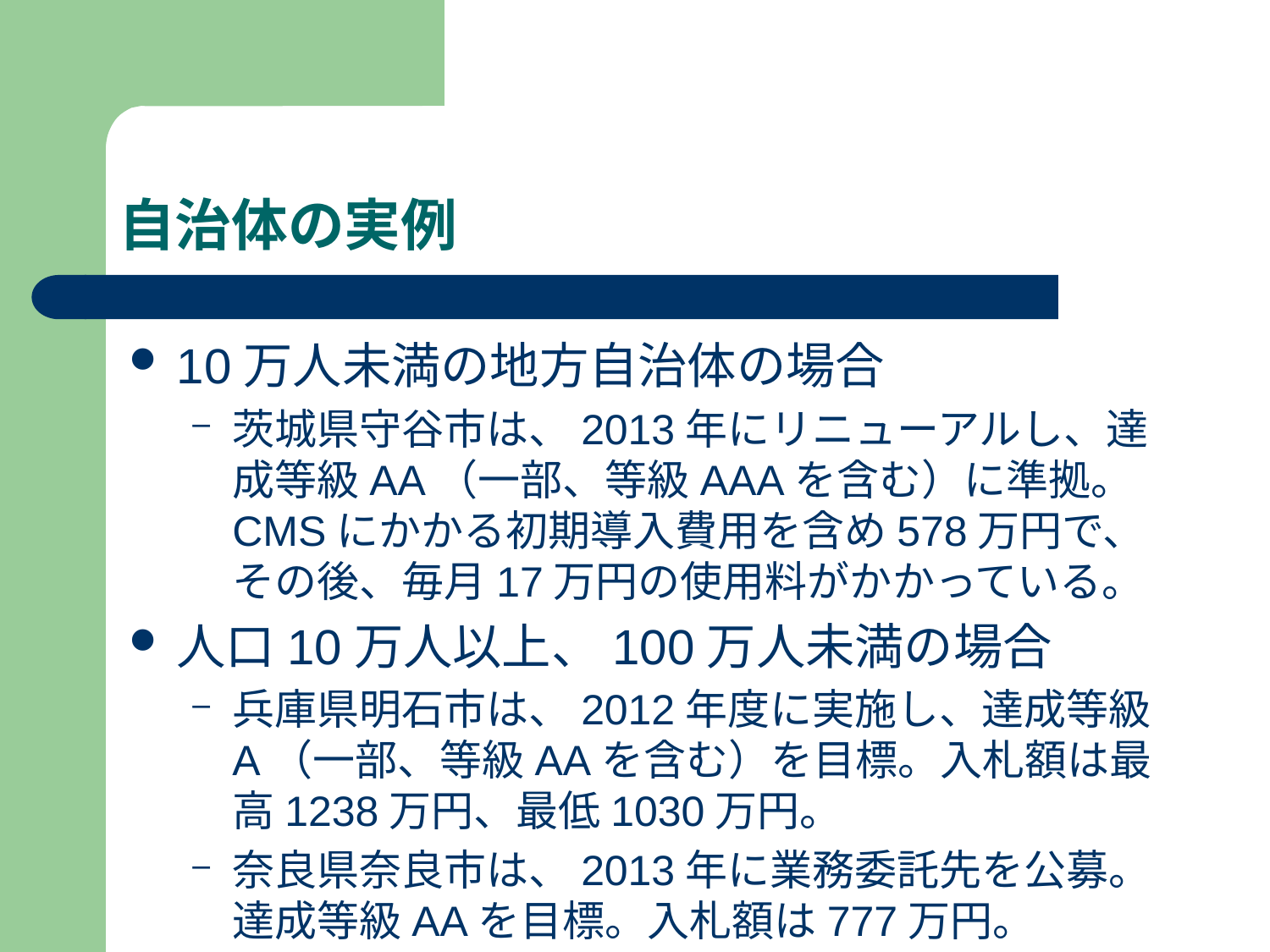

# 自治体の実例
10万人未満の地方自治体の場合
茨城県守谷市は、2013年にリニューアルし、達成等級AA（一部、等級AAAを含む）に準拠。CMSにかかる初期導入費用を含め578万円で、その後、毎月17万円の使用料がかかっている。
人口10万人以上、100万人未満の場合
兵庫県明石市は、2012年度に実施し、達成等級A（一部、等級AAを含む）を目標。入札額は最高1238万円、最低1030万円。
奈良県奈良市は、2013年に業務委託先を公募。達成等級AAを目標。入札額は777万円。